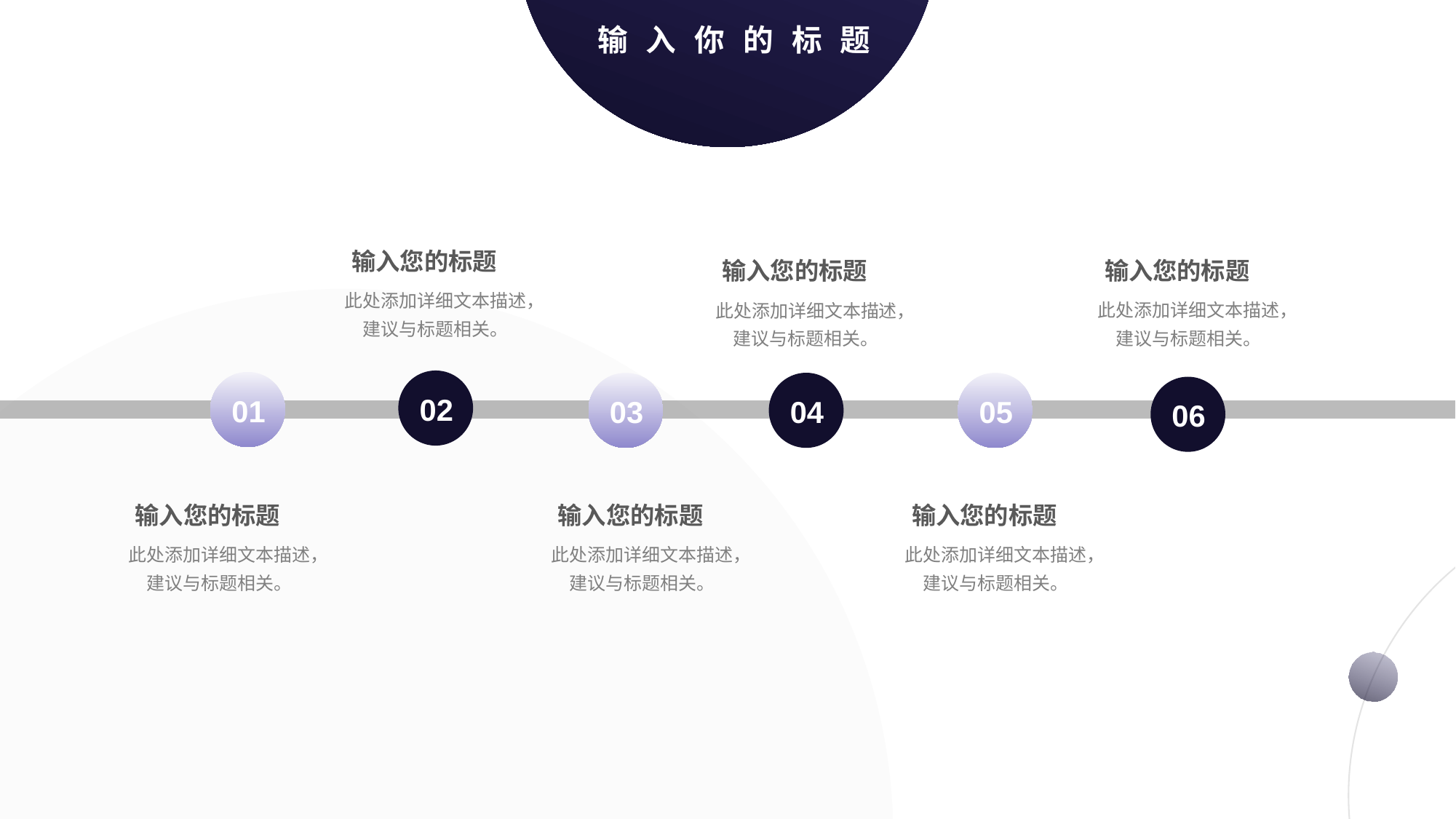

输入你的标题

输入您的标题
此处添加详细文本描述，建议与标题相关。
输入您的标题
此处添加详细文本描述，建议与标题相关。
输入您的标题
此处添加详细文本描述，建议与标题相关。

02

01

03

04

05

06
输入您的标题
此处添加详细文本描述，建议与标题相关。
输入您的标题
此处添加详细文本描述，建议与标题相关。
输入您的标题
此处添加详细文本描述，建议与标题相关。